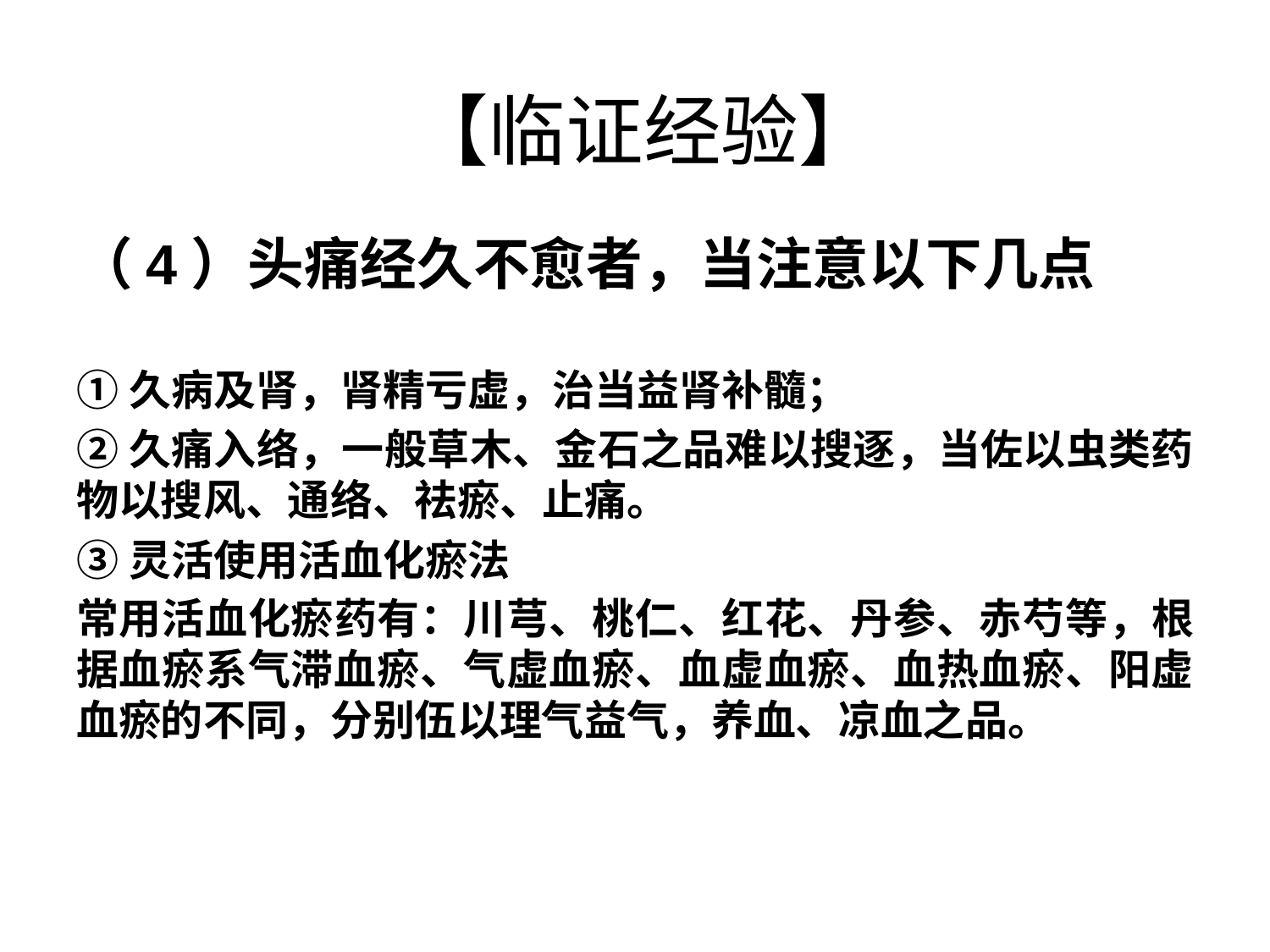

# 【临证经验】
（4）头痛经久不愈者，当注意以下几点

①久病及肾，肾精亏虚，治当益肾补髓；
②久痛入络，一般草木、金石之品难以搜逐，当佐以虫类药物以搜风、通络、祛瘀、止痛。
③灵活使用活血化瘀法
常用活血化瘀药有：川芎、桃仁、红花、丹参、赤芍等，根据血瘀系气滞血瘀、气虚血瘀、血虚血瘀、血热血瘀、阳虚血瘀的不同，分别伍以理气益气，养血、凉血之品。